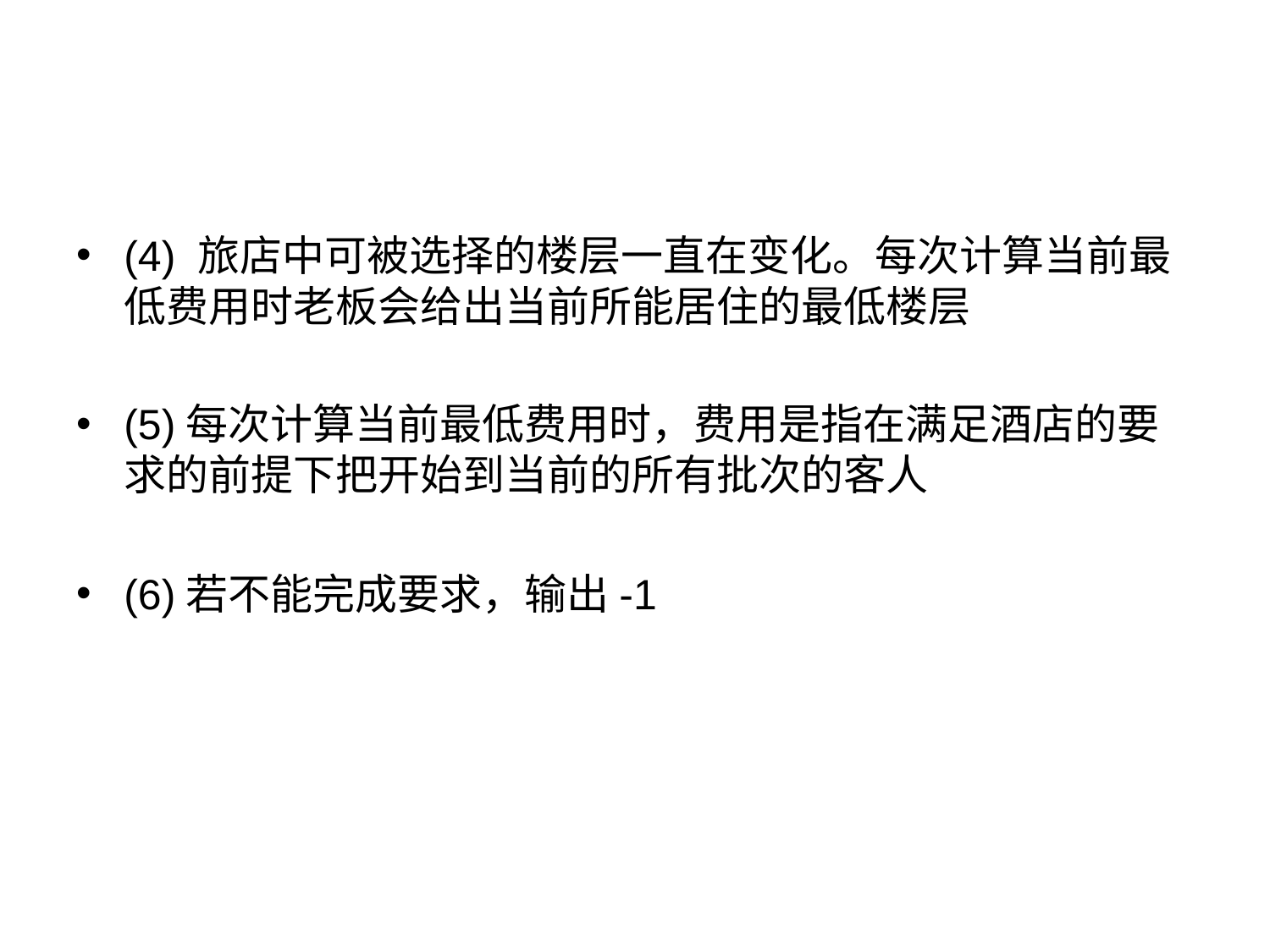

#
(4) 旅店中可被选择的楼层一直在变化。每次计算当前最低费用时老板会给出当前所能居住的最低楼层

(5)每次计算当前最低费用时，费用是指在满足酒店的要求的前提下把开始到当前的所有批次的客人

(6)若不能完成要求，输出-1